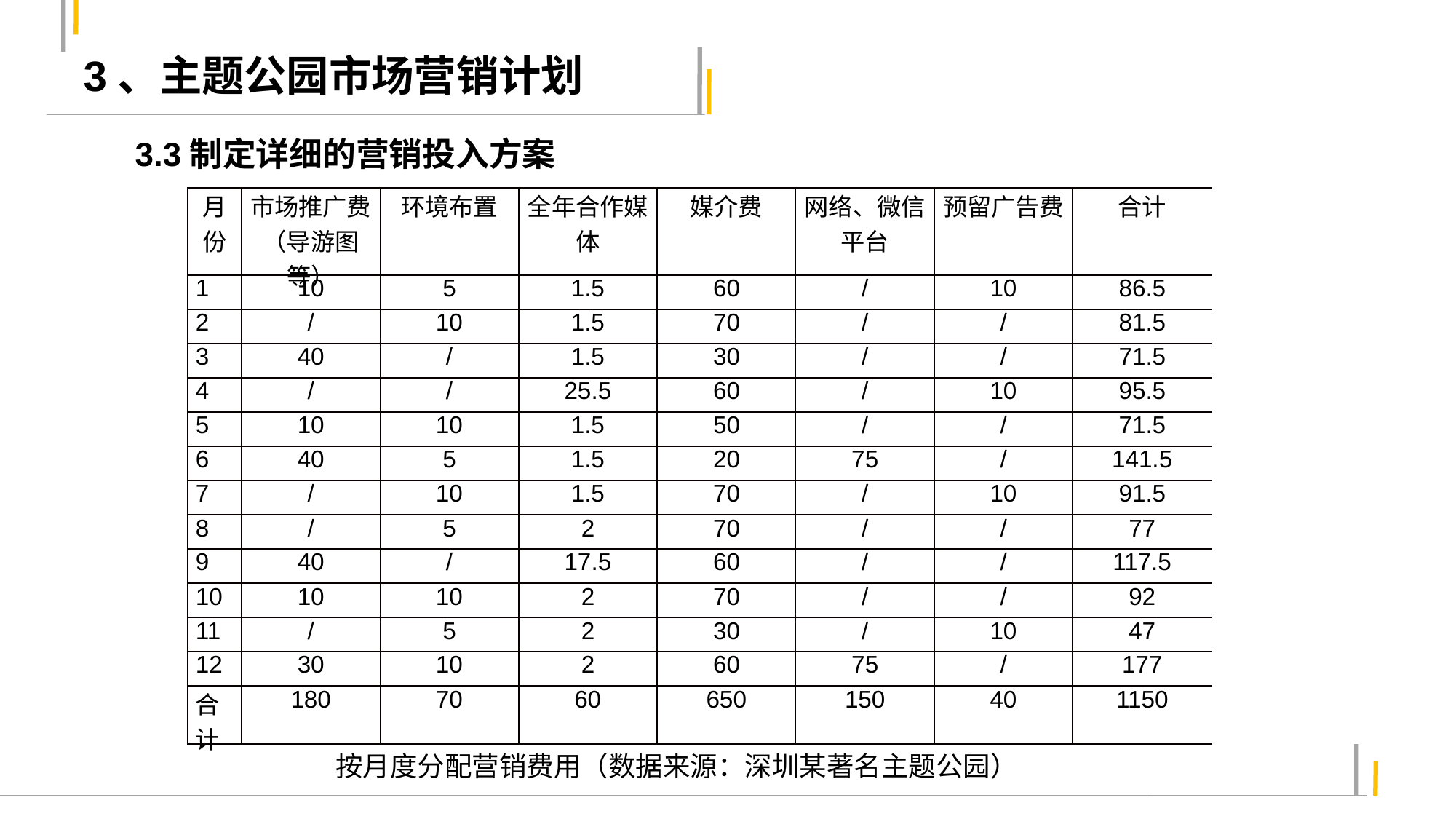

3、主题公园市场营销计划

3.3制定详细的营销投入方案

| 月份 | 市场推广费（导游图等） | 环境布置 | 全年合作媒体 | 媒介费 | 网络、微信平台 | 预留广告费 | 合计 |
| --- | --- | --- | --- | --- | --- | --- | --- |
| 1 | 10 | 5 | 1.5 | 60 | / | 10 | 86.5 |
| 2 | / | 10 | 1.5 | 70 | / | / | 81.5 |
| 3 | 40 | / | 1.5 | 30 | / | / | 71.5 |
| 4 | / | / | 25.5 | 60 | / | 10 | 95.5 |
| 5 | 10 | 10 | 1.5 | 50 | / | / | 71.5 |
| 6 | 40 | 5 | 1.5 | 20 | 75 | / | 141.5 |
| 7 | / | 10 | 1.5 | 70 | / | 10 | 91.5 |
| 8 | / | 5 | 2 | 70 | / | / | 77 |
| 9 | 40 | / | 17.5 | 60 | / | / | 117.5 |
| 10 | 10 | 10 | 2 | 70 | / | / | 92 |
| 11 | / | 5 | 2 | 30 | / | 10 | 47 |
| 12 | 30 | 10 | 2 | 60 | 75 | / | 177 |
| 合计 | 180 | 70 | 60 | 650 | 150 | 40 | 1150 |
按月度分配营销费用（数据来源：深圳某著名主题公园）